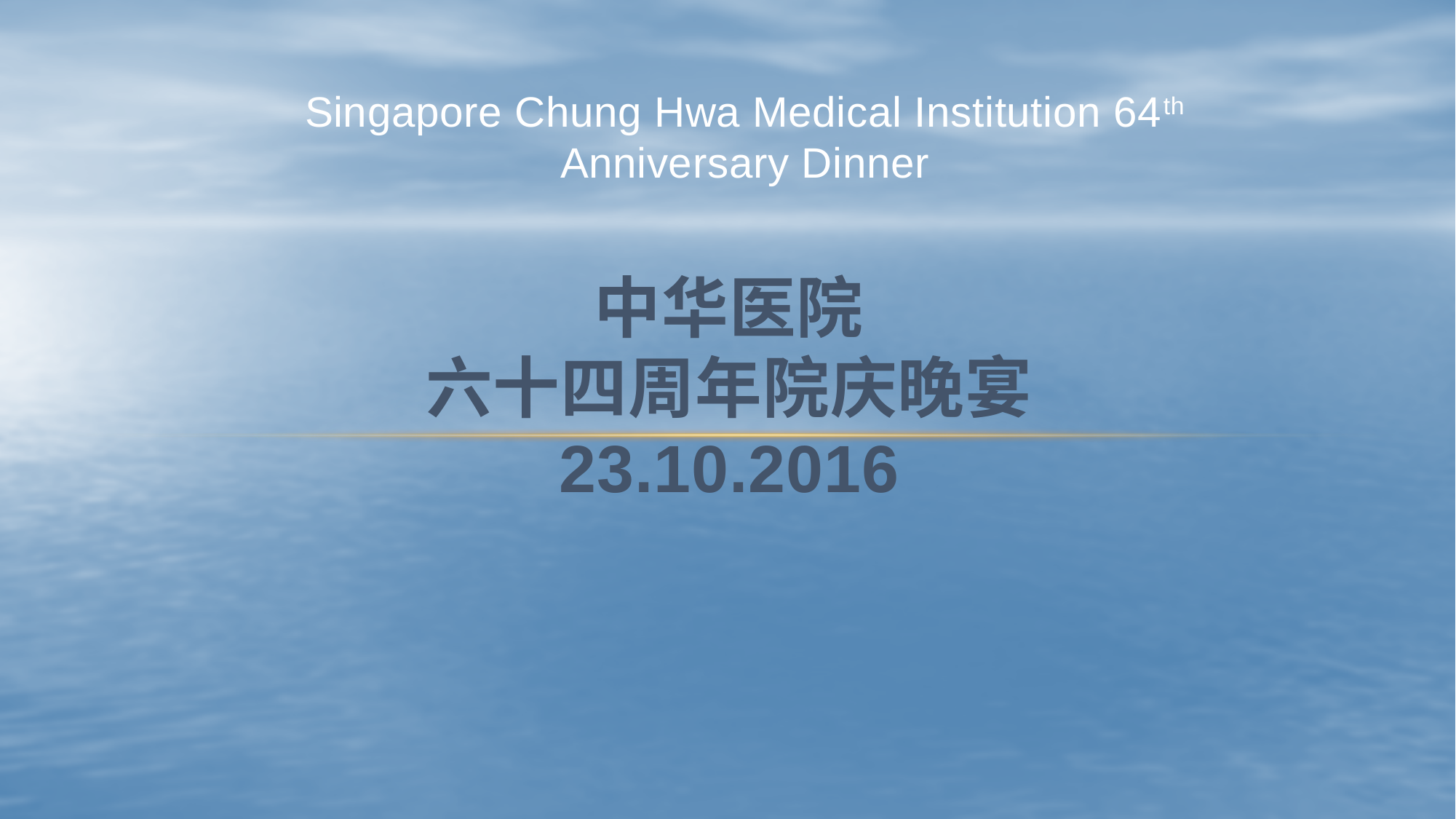

Singapore Chung Hwa Medical Institution 64th Anniversary Dinner
# 中华医院 六十四周年院庆晚宴 23.10.2016